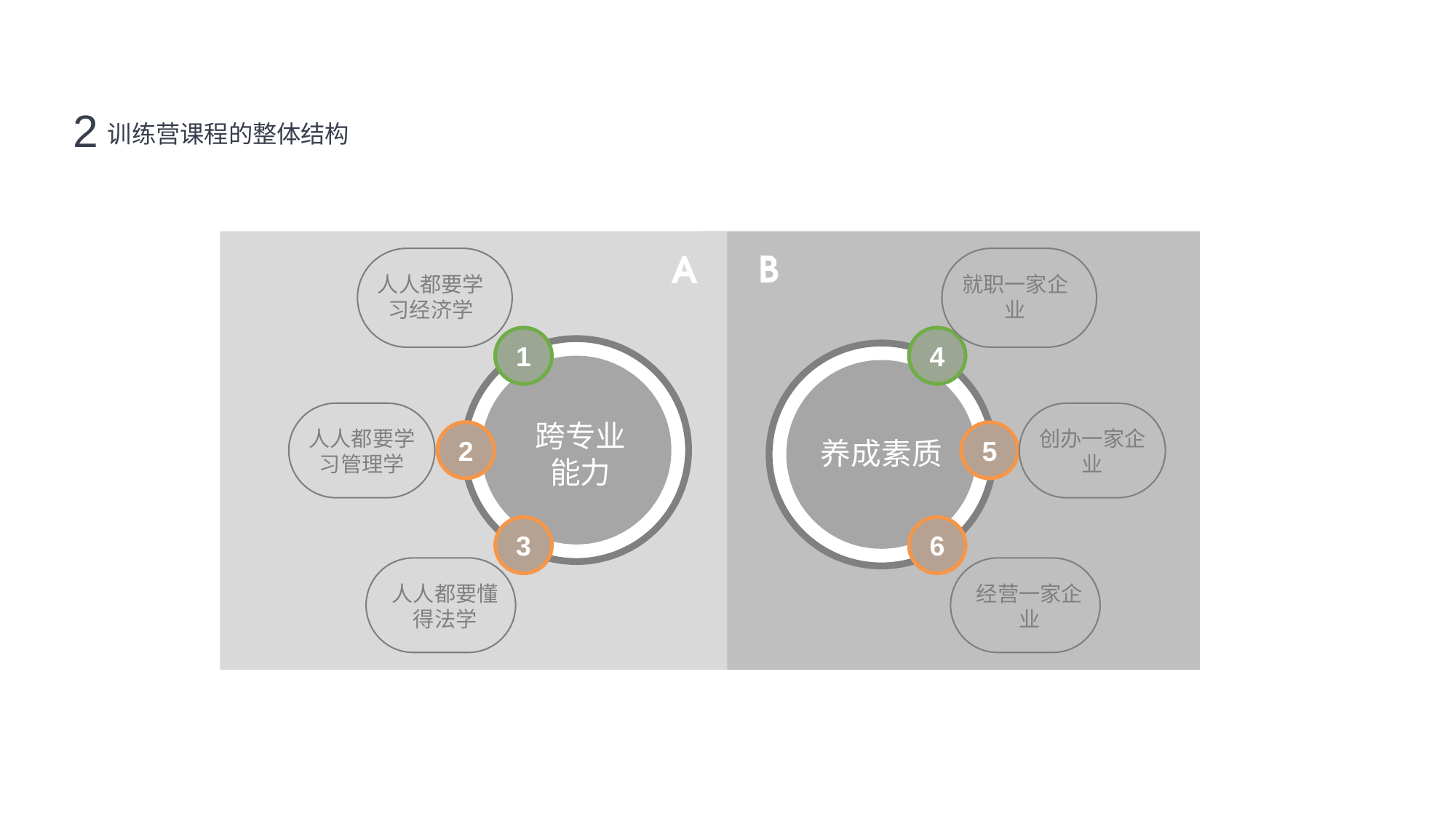

训练营课程的整体结构
2

人人都要学习经济学

就职一家企业
A
B

1

4

跨专业能力

人人都要学习管理学

创办一家企业

2

5
养成素质

3

6

人人都要懂得法学

经营一家企业
9